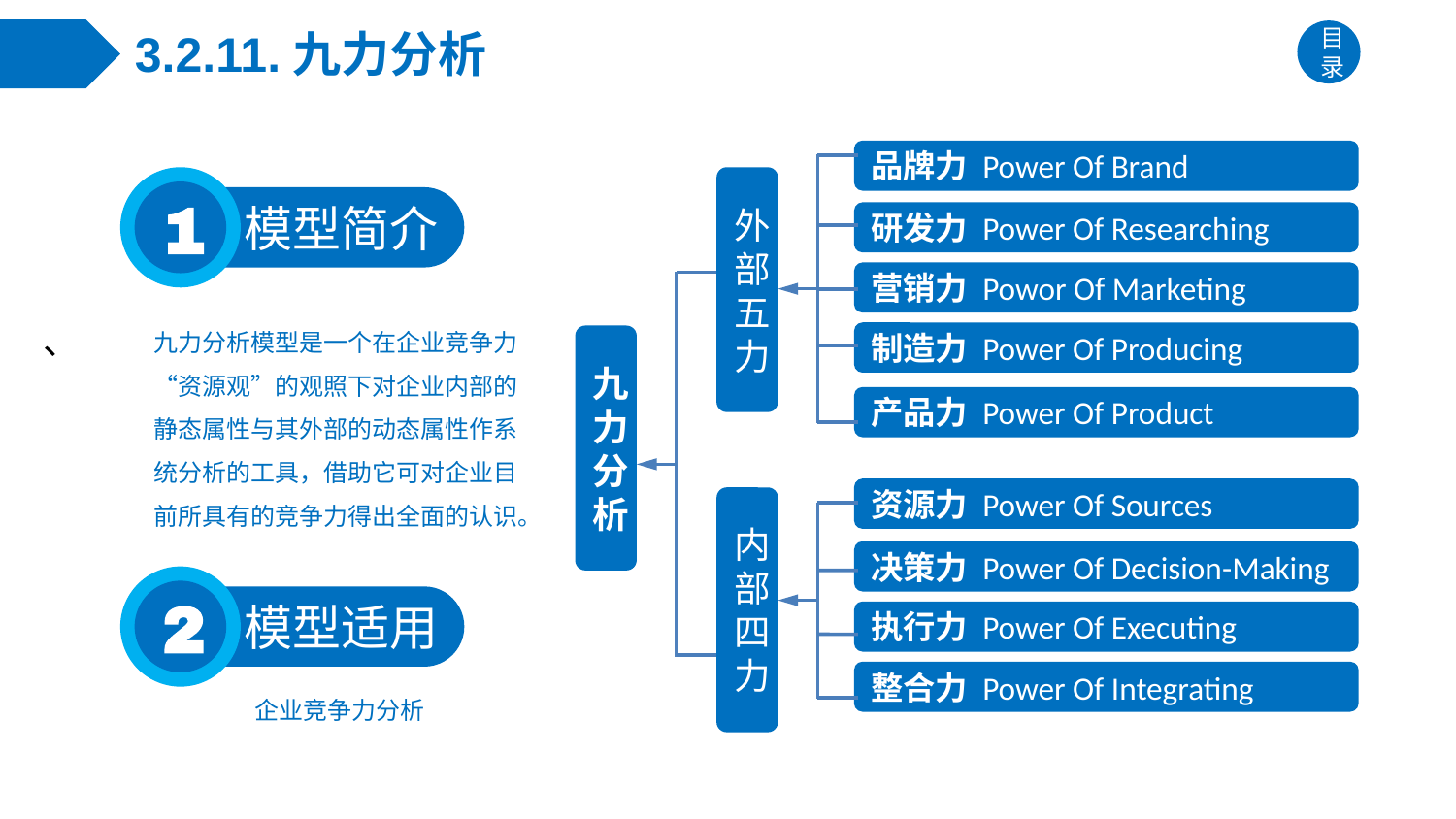

# 3.2.11.九力分析
目录
品牌力 Power Of Brand

1
模型简介
外部五力
研发力 Power Of Researching
营销力 Powor Of Marketing
九力分析模型是一个在企业竞争力“资源观”的观照下对企业内部的静态属性与其外部的动态属性作系统分析的工具，借助它可对企业目前所具有的竞争力得出全面的认识。
、
制造力 Power Of Producing
九力分析
产品力 Power Of Product
资源力 Power Of Sources
内部四力
决策力 Power Of Decision-Making

2
模型适用
执行力 Power Of Executing
整合力 Power Of Integrating
企业竞争力分析